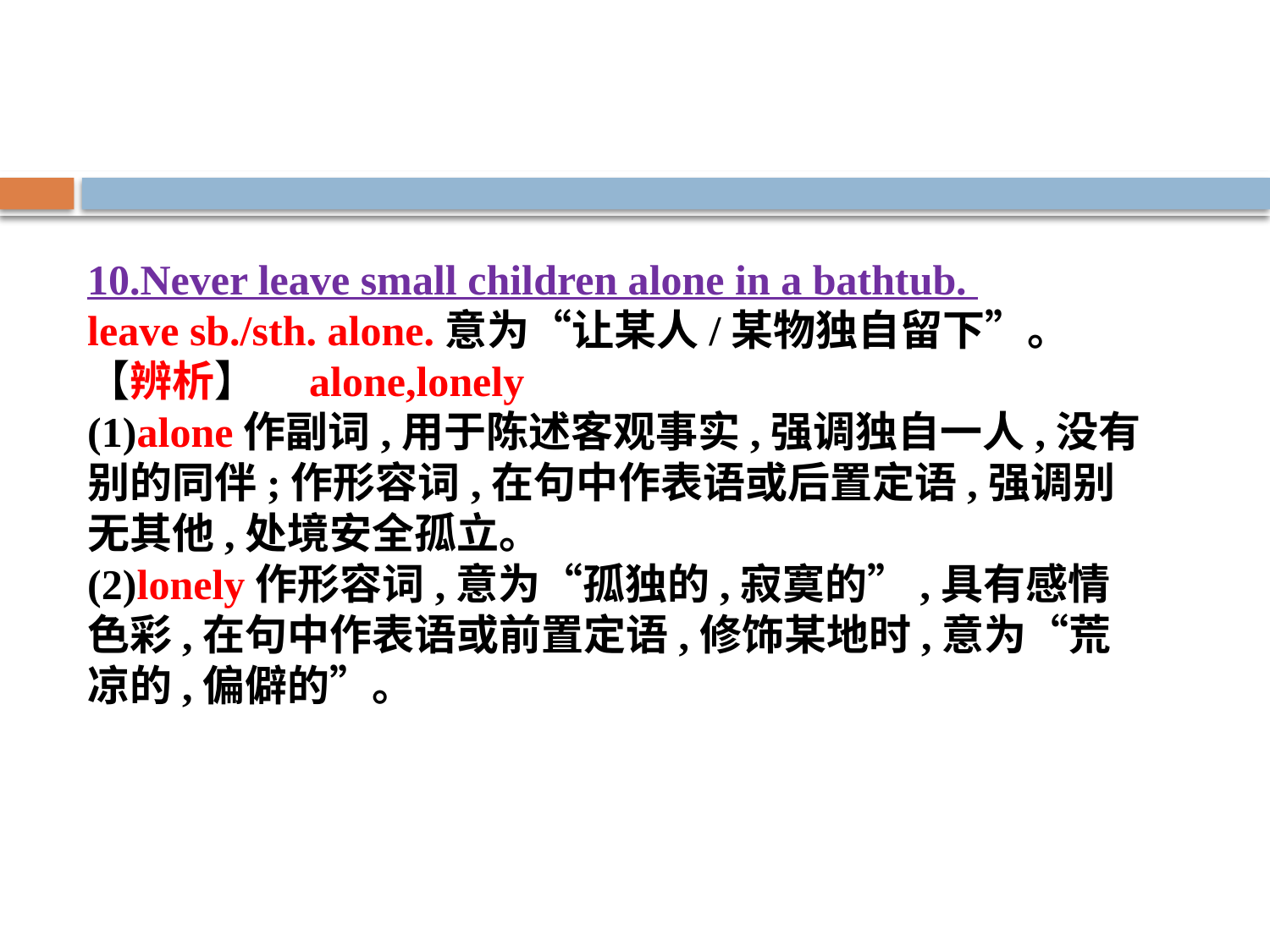

10.Never leave small children alone in a bathtub.
leave sb./sth. alone.意为“让某人/某物独自留下”。
【辨析】　alone,lonely
(1)alone作副词,用于陈述客观事实,强调独自一人,没有别的同伴;作形容词,在句中作表语或后置定语,强调别无其他,处境安全孤立。
(2)lonely作形容词,意为“孤独的,寂寞的”,具有感情色彩,在句中作表语或前置定语,修饰某地时,意为“荒凉的,偏僻的”。